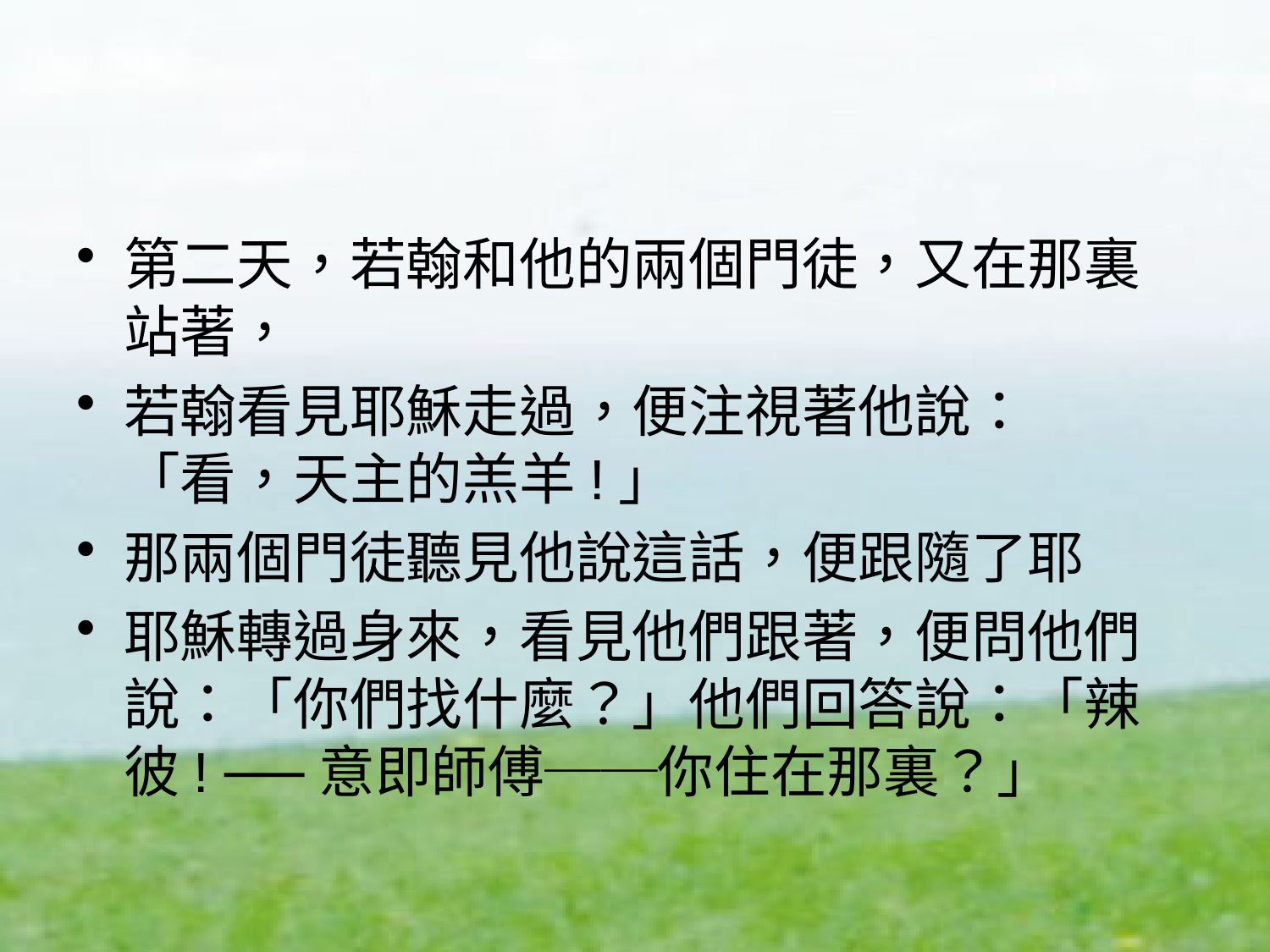

#
第二天，若翰和他的兩個門徒，又在那裏站著，
若翰看見耶穌走過，便注視著他說：「看，天主的羔羊!」
那兩個門徒聽見他說這話，便跟隨了耶
耶穌轉過身來，看見他們跟著，便問他們說：「你們找什麼？」他們回答說：「辣彼! ──意即師傅──你住在那裏？」